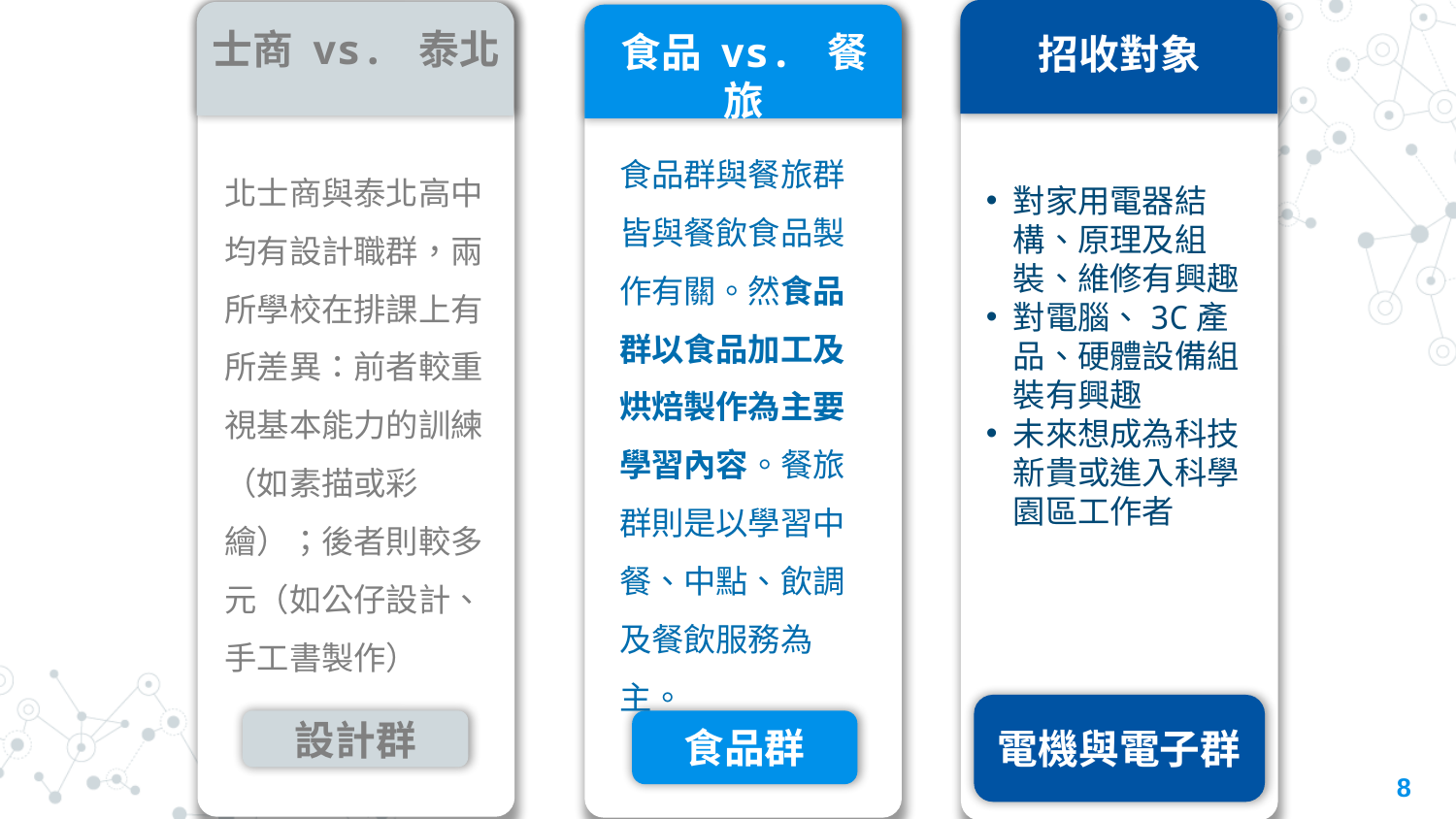

士商 vs. 泰北

食品 vs. 餐旅
招收對象
食品群與餐旅群皆與餐飲食品製作有關。然食品群以食品加工及烘焙製作為主要學習內容。餐旅群則是以學習中餐、中點、飲調及餐飲服務為主。
北士商與泰北高中均有設計職群，兩所學校在排課上有所差異：前者較重視基本能力的訓練（如素描或彩繪）；後者則較多元（如公仔設計、手工書製作）
對家用電器結構、原理及組裝、維修有興趣
對電腦、3C產品、硬體設備組裝有興趣
未來想成為科技新貴或進入科學園區工作者

電機與電子群
設計群
食品群
8